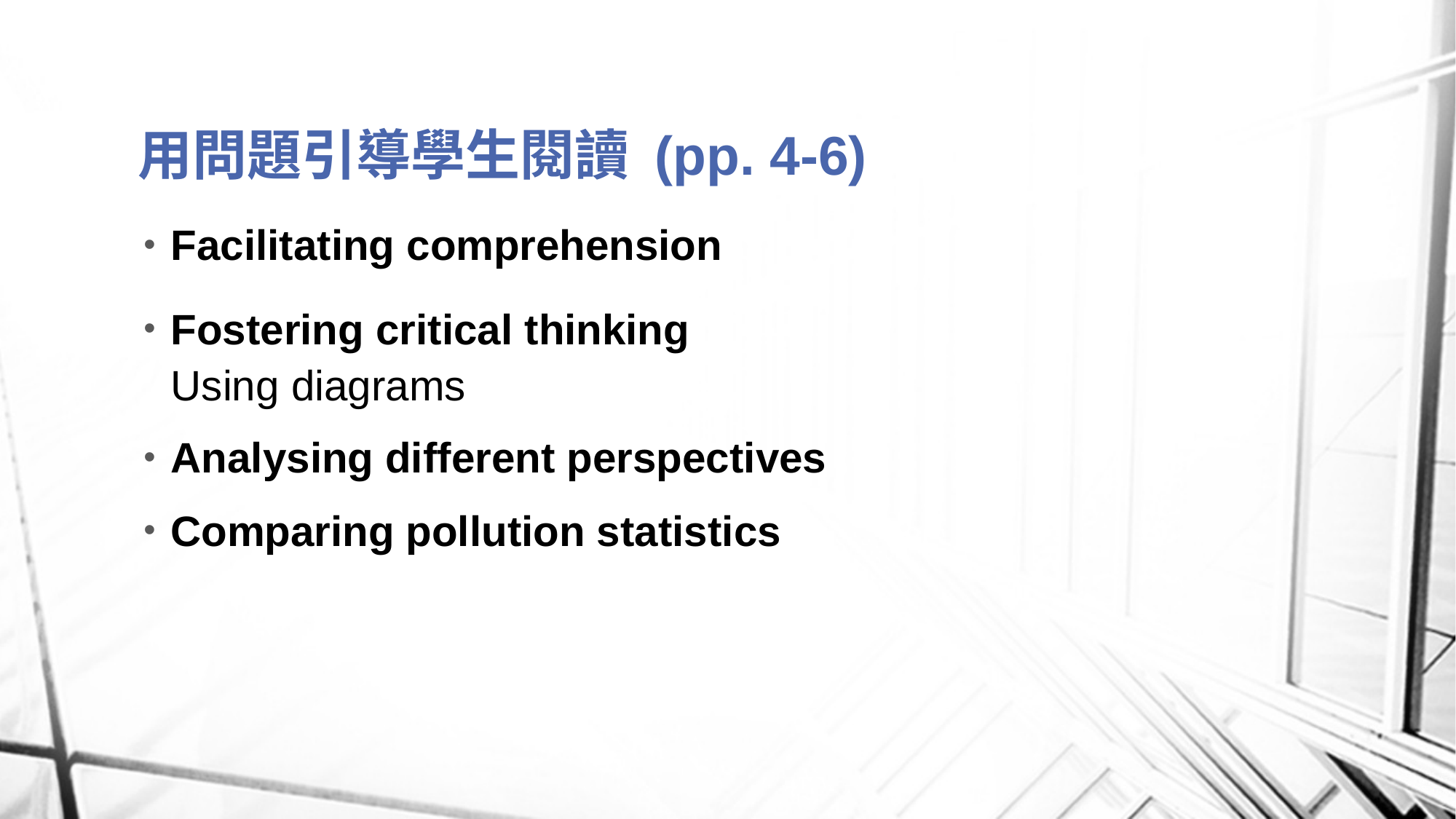

# 用問題引導學生閱讀 (pp. 4-6)
Facilitating comprehension
Fostering critical thinking
Using diagrams
Analysing different perspectives
Comparing pollution statistics